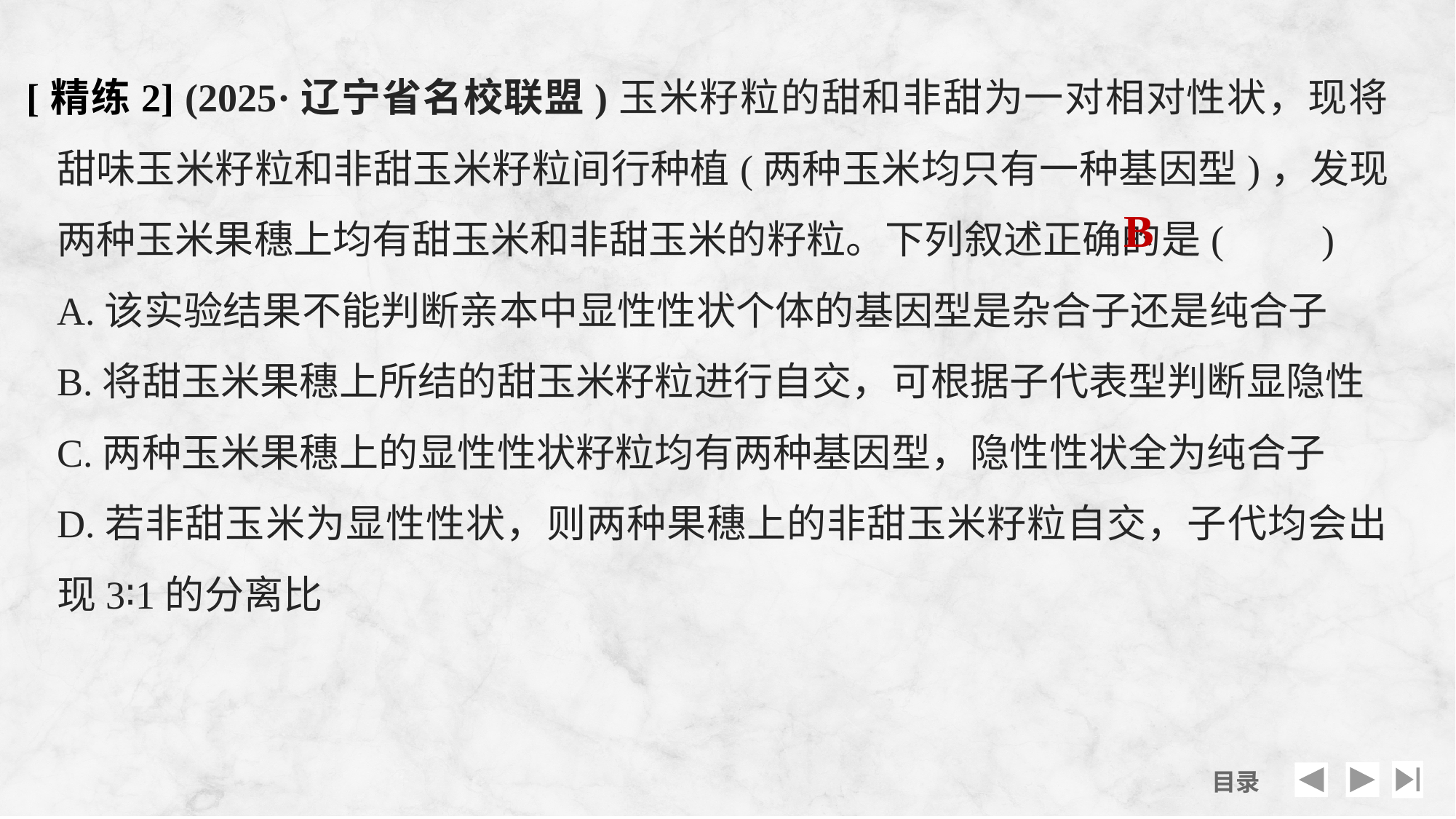

[精练2] (2025·辽宁省名校联盟)玉米籽粒的甜和非甜为一对相对性状，现将甜味玉米籽粒和非甜玉米籽粒间行种植(两种玉米均只有一种基因型)，发现两种玉米果穗上均有甜玉米和非甜玉米的籽粒。下列叙述正确的是(　　)
	A.该实验结果不能判断亲本中显性性状个体的基因型是杂合子还是纯合子
	B.将甜玉米果穗上所结的甜玉米籽粒进行自交，可根据子代表型判断显隐性
	C.两种玉米果穗上的显性性状籽粒均有两种基因型，隐性性状全为纯合子
	D.若非甜玉米为显性性状，则两种果穗上的非甜玉米籽粒自交，子代均会出现3∶1的分离比
B